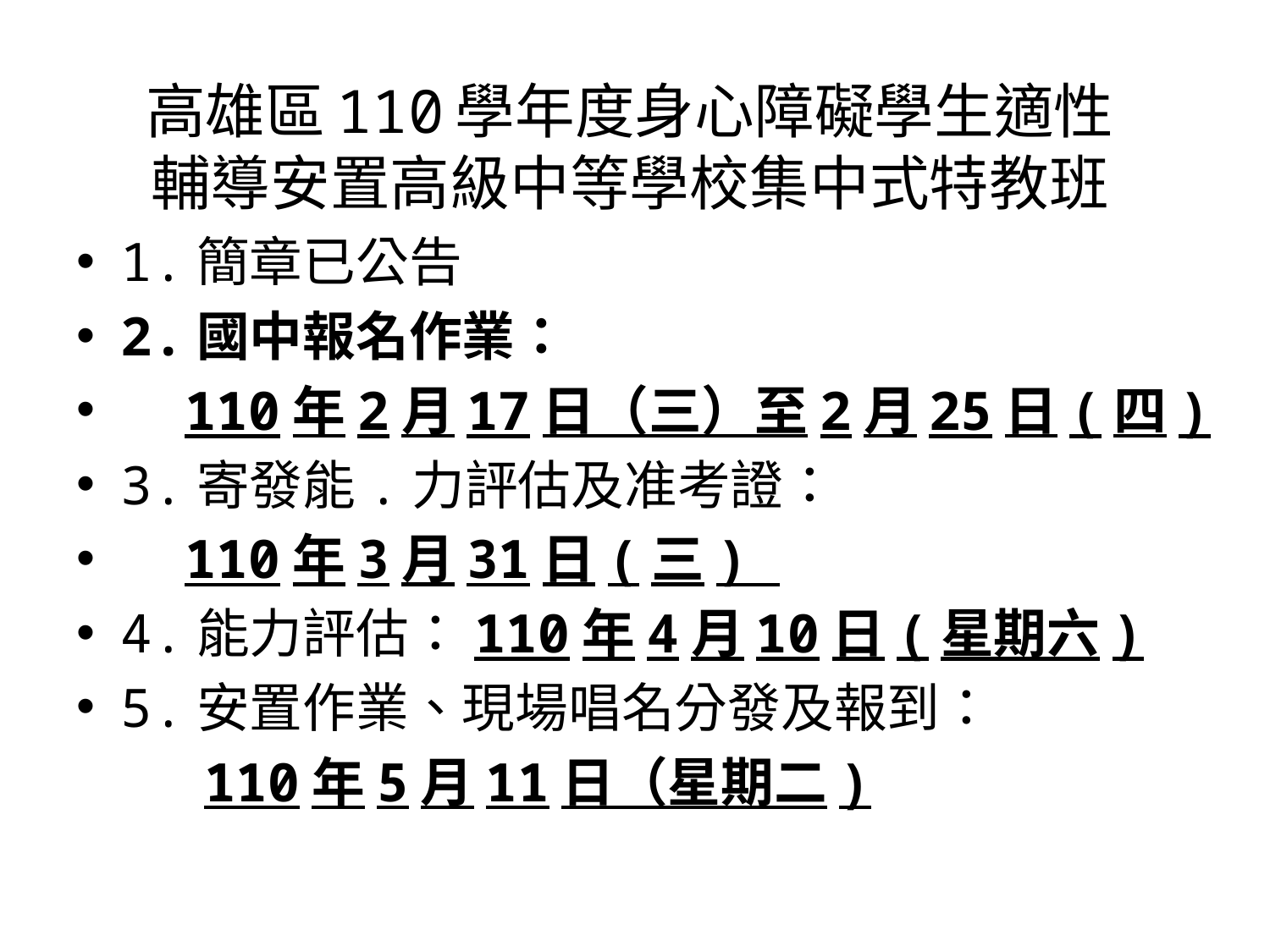

# 高雄區110學年度身心障礙學生適性 輔導安置高級中等學校集中式特教班
1.簡章已公告
2.國中報名作業：
  110年2月17日（三）至2月25日(四)
3.寄發能.力評估及准考證：
  110年3月31日(三)
4.能力評估：110年4月10日(星期六)
5.安置作業、現場唱名分發及報到：
    110年5月11日（星期二)